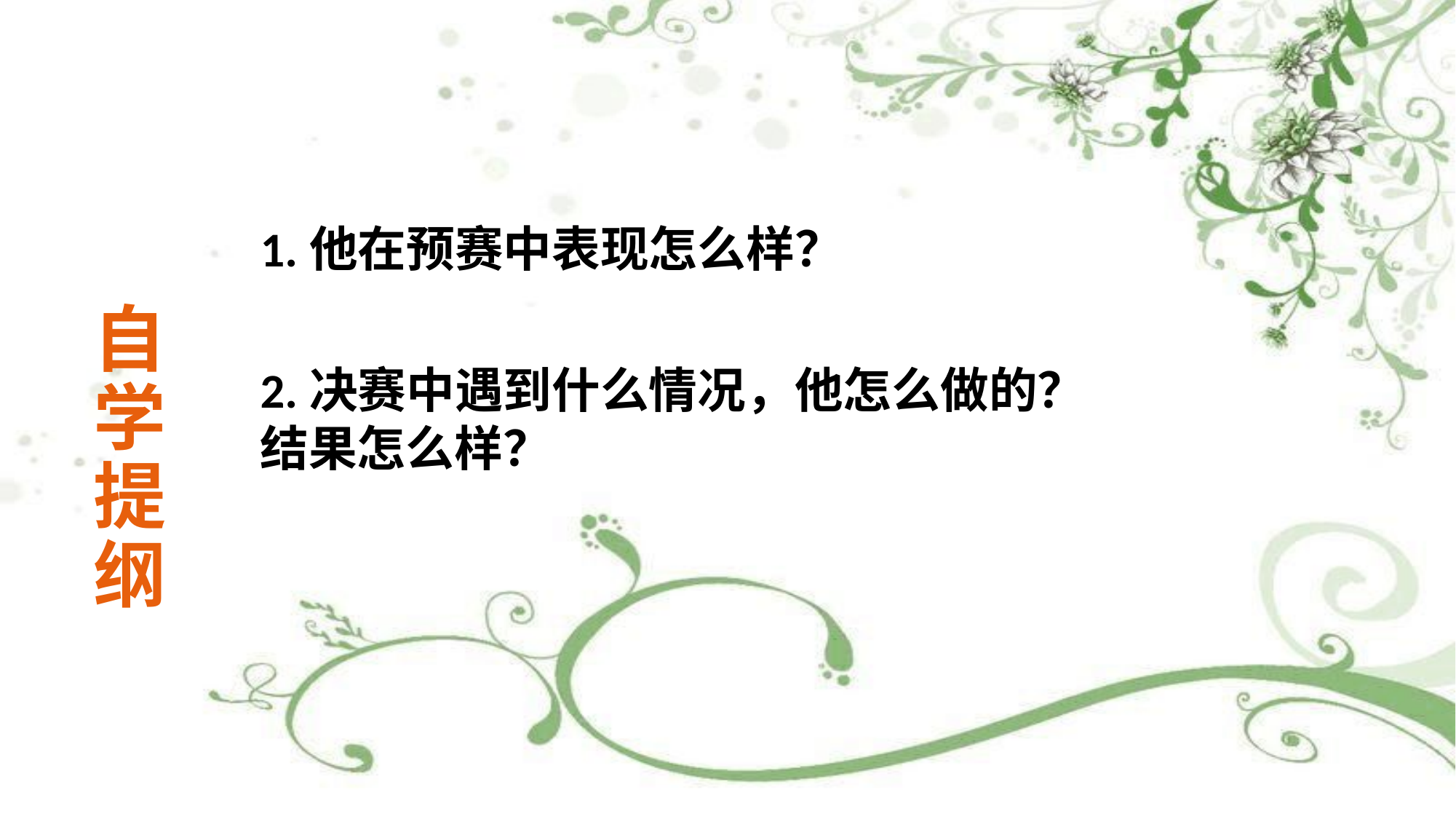

# 自 学 提 纲
1.他在预赛中表现怎么样？

2.决赛中遇到什么情况，他怎么做的？结果怎么样？